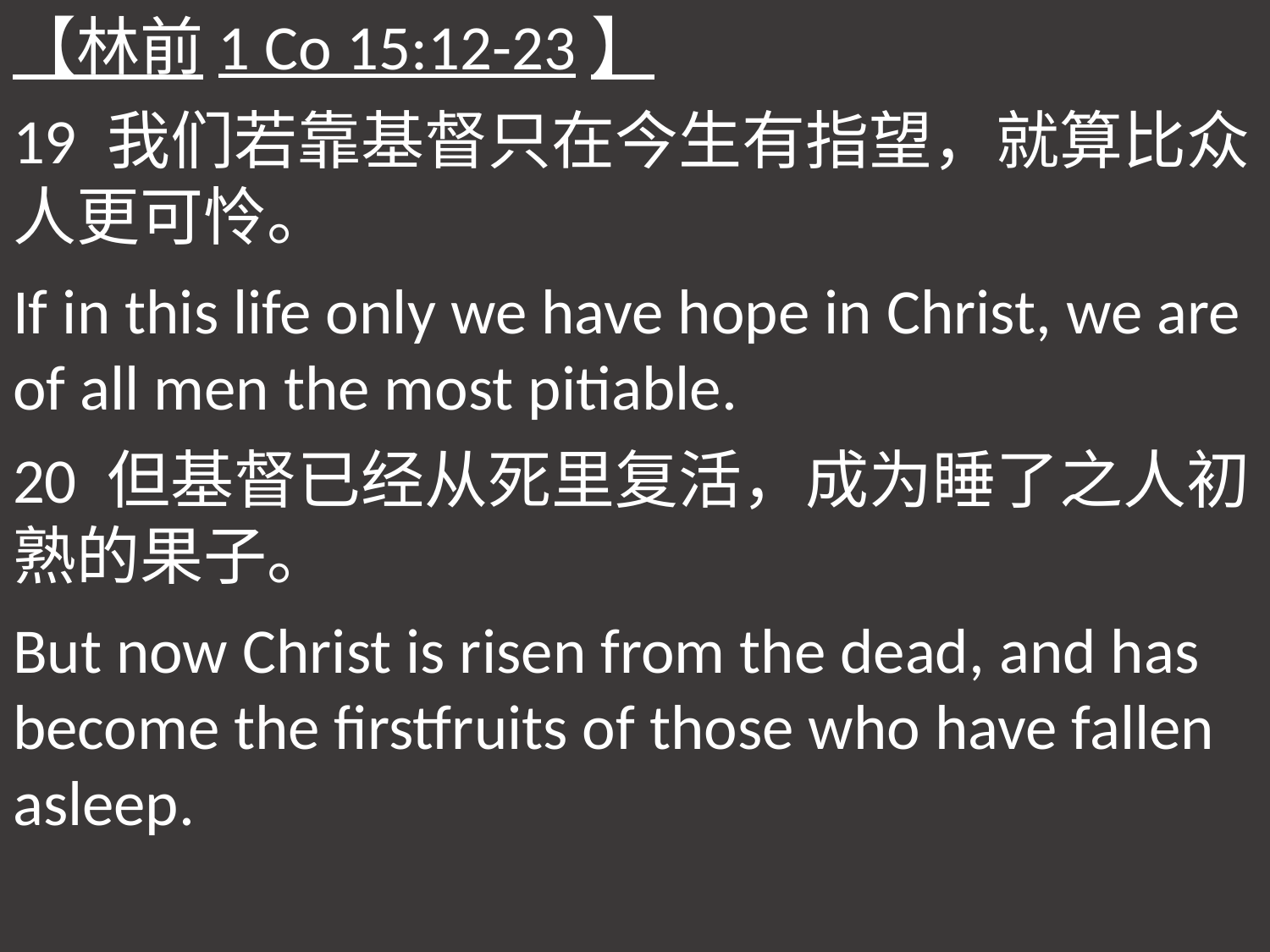

【林前1 Co 15:12-23】
19 我们若靠基督只在今生有指望，就算比众人更可怜。
If in this life only we have hope in Christ, we are of all men the most pitiable.
20 但基督已经从死里复活，成为睡了之人初熟的果子。
But now Christ is risen from the dead, and has become the firstfruits of those who have fallen asleep.